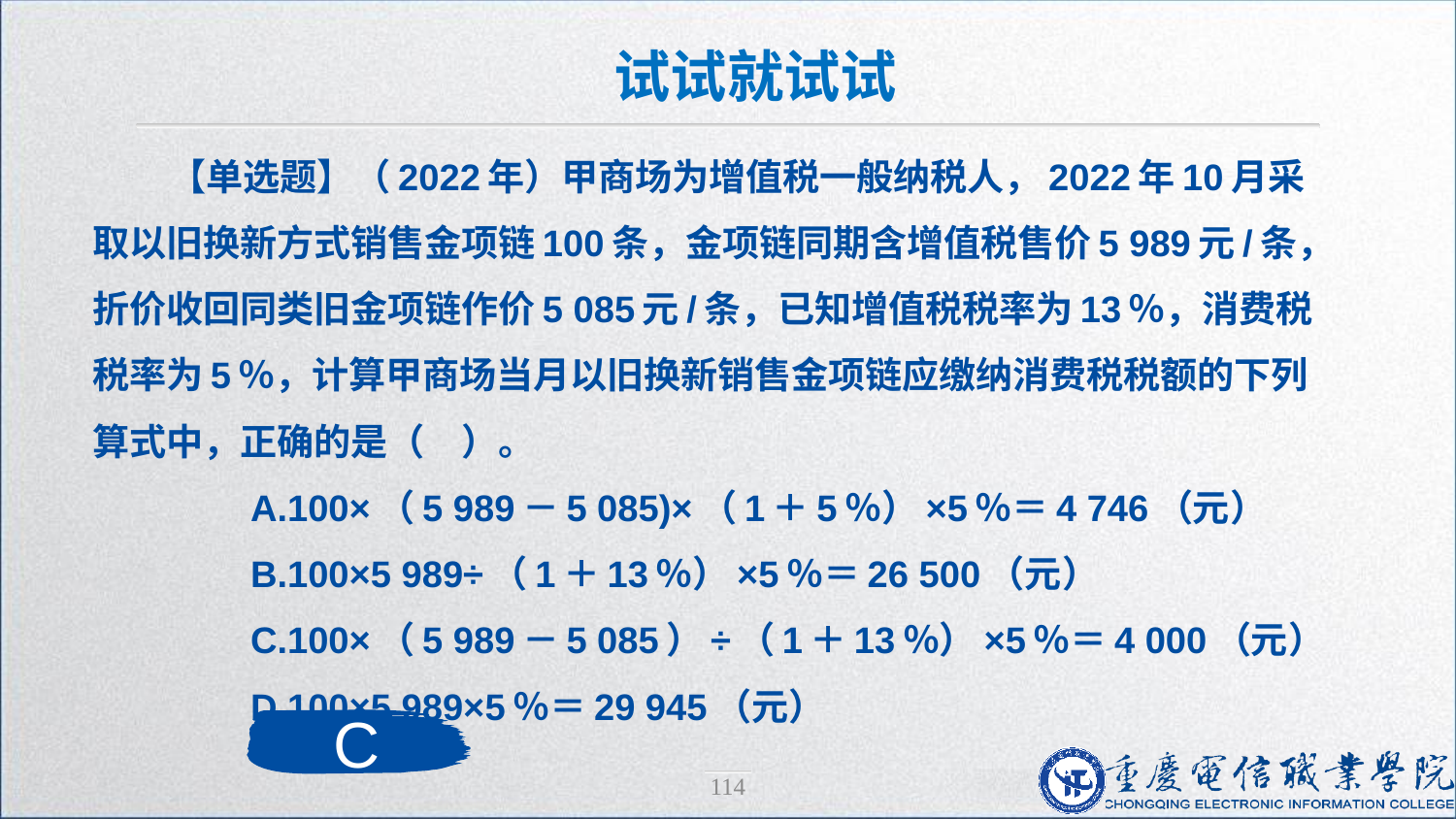

试试就试试
【单选题】（2022年）甲商场为增值税一般纳税人，2022年10月采取以旧换新方式销售金项链100条，金项链同期含增值税售价5 989元/条，折价收回同类旧金项链作价5 085元/条，已知增值税税率为13％，消费税税率为5％，计算甲商场当月以旧换新销售金项链应缴纳消费税税额的下列算式中，正确的是（　）。
　　A.100×（5 989－5 085)×（1＋5％）×5％＝4 746（元）
　　B.100×5 989÷（1＋13％）×5％＝26 500（元）
　　C.100×（5 989－5 085）÷（1＋13％）×5％＝4 000（元）
　　D.100×5 989×5％＝29 945（元）

C
114